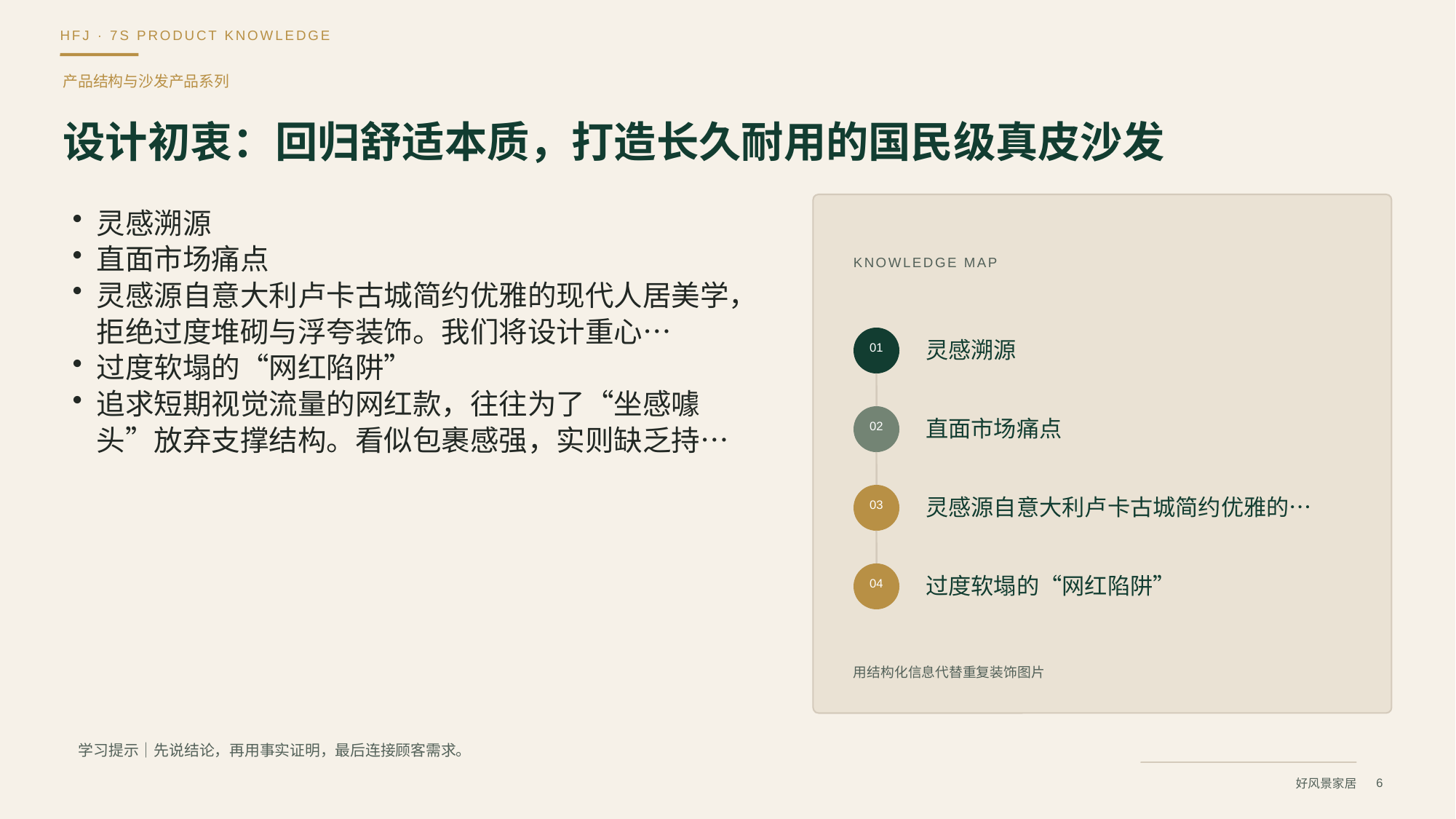

产品结构与沙发产品系列
设计初衷：回归舒适本质，打造长久耐用的国民级真皮沙发
灵感溯源
直面市场痛点
灵感源自意大利卢卡古城简约优雅的现代人居美学，拒绝过度堆砌与浮夸装饰。我们将设计重心…
过度软塌的“网红陷阱”
追求短期视觉流量的网红款，往往为了“坐感噱头”放弃支撑结构。看似包裹感强，实则缺乏持…

KNOWLEDGE MAP

灵感溯源
01

直面市场痛点
02

灵感源自意大利卢卡古城简约优雅的…
03

过度软塌的“网红陷阱”
04
用结构化信息代替重复装饰图片
学习提示｜先说结论，再用事实证明，最后连接顾客需求。
6